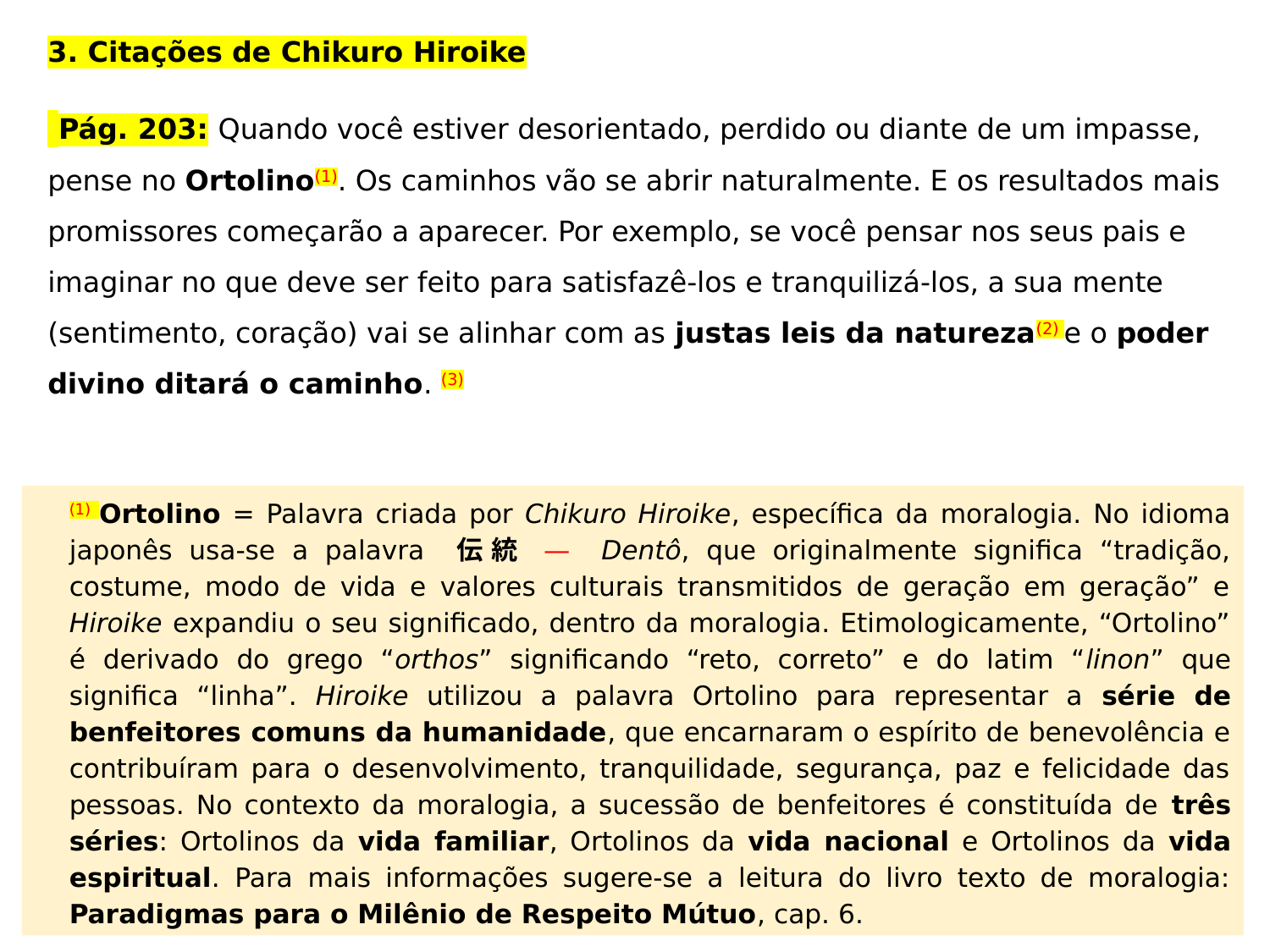

3. Citações de Chikuro Hiroike
 Pág. 203: Quando você estiver desorientado, perdido ou diante de um impasse, pense no Ortolino(1). Os caminhos vão se abrir naturalmente. E os resultados mais promissores começarão a aparecer. Por exemplo, se você pensar nos seus pais e imaginar no que deve ser feito para satisfazê-los e tranquilizá-los, a sua mente (sentimento, coração) vai se alinhar com as justas leis da natureza(2) e o poder divino ditará o caminho. (3)
(1) Ortolino = Palavra criada por Chikuro Hiroike, específica da moralogia. No idioma japonês usa-se a palavra 伝統 — Dentô, que originalmente significa “tradição, costume, modo de vida e valores culturais transmitidos de geração em geração” e Hiroike expandiu o seu significado, dentro da moralogia. Etimologicamente, “Ortolino” é derivado do grego “orthos” significando “reto, correto” e do latim “linon” que significa “linha”. Hiroike utilizou a palavra Ortolino para representar a série de benfeitores comuns da humanidade, que encarnaram o espírito de benevolência e contribuíram para o desenvolvimento, tranquilidade, segurança, paz e felicidade das pessoas. No contexto da moralogia, a sucessão de benfeitores é constituída de três séries: Ortolinos da vida familiar, Ortolinos da vida nacional e Ortolinos da vida espiritual. Para mais informações sugere-se a leitura do livro texto de moralogia: Paradigmas para o Milênio de Respeito Mútuo, cap. 6.